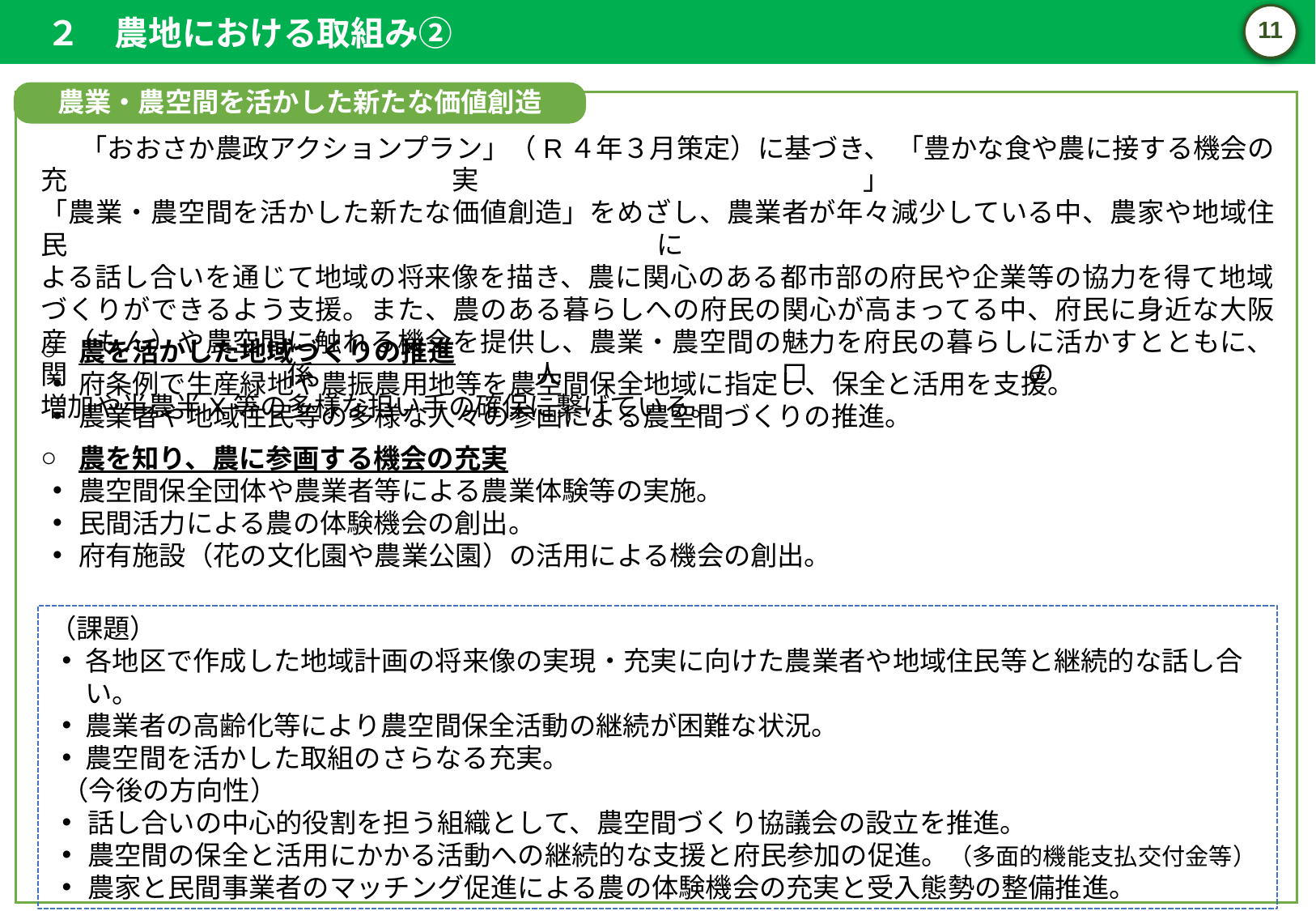

２　農地における取組み②
11
農業・農空間を活かした新たな価値創造

 　「おおさか農政アクションプラン」（R４年３月策定）に基づき、 「豊かな食や農に接する機会の充実」
「農業・農空間を活かした新たな価値創造」をめざし、農業者が年々減少している中、農家や地域住民に
よる話し合いを通じて地域の将来像を描き、農に関心のある都市部の府民や企業等の協力を得て地域
づくりができるよう支援。また、農のある暮らしへの府民の関心が高まってる中、府民に身近な大阪産（もん）や農空間に触れる機会を提供し、農業・農空間の魅力を府民の暮らしに活かすとともに、関係人口の
増加や半農半X等の多様な担い手の確保に繋げている。
農を活かした地域づくりの推進
府条例で生産緑地や農振農用地等を農空間保全地域に指定し、保全と活用を支援。
農業者や地域住民等の多様な人々の参画による農空間づくりの推進。
農を知り、農に参画する機会の充実
農空間保全団体や農業者等による農業体験等の実施。
民間活力による農の体験機会の創出。
府有施設（花の文化園や農業公園）の活用による機会の創出。
（課題）
各地区で作成した地域計画の将来像の実現・充実に向けた農業者や地域住民等と継続的な話し合い。
農業者の高齢化等により農空間保全活動の継続が困難な状況。
農空間を活かした取組のさらなる充実。
（今後の方向性）
話し合いの中心的役割を担う組織として、農空間づくり協議会の設立を推進。
農空間の保全と活用にかかる活動への継続的な支援と府民参加の促進。（多面的機能支払交付金等）
農家と民間事業者のマッチング促進による農の体験機会の充実と受入態勢の整備推進。